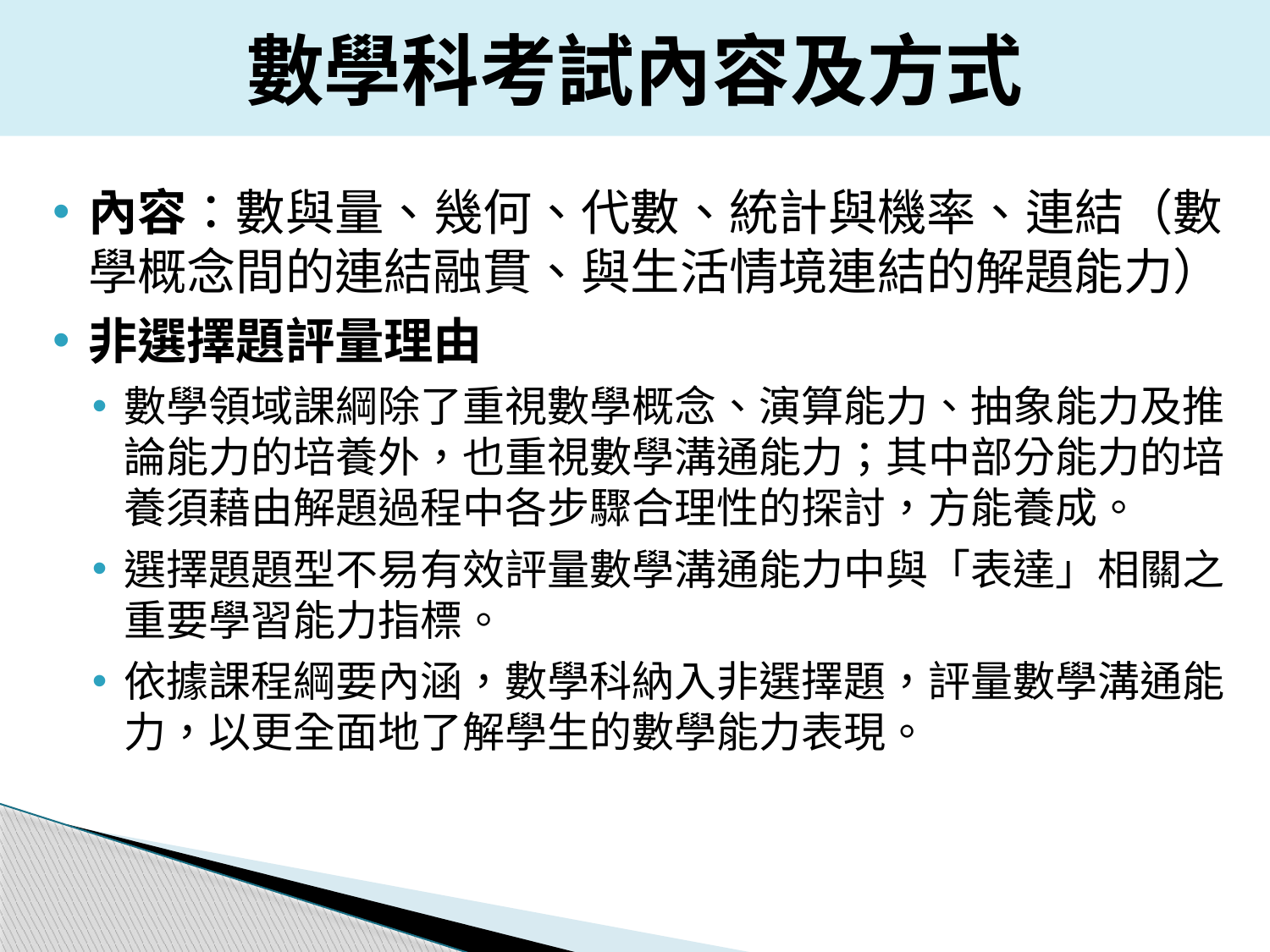

數學科考試內容及方式
內容：數與量、幾何、代數、統計與機率、連結（數學概念間的連結融貫、與生活情境連結的解題能力）
非選擇題評量理由
數學領域課綱除了重視數學概念、演算能力、抽象能力及推論能力的培養外，也重視數學溝通能力；其中部分能力的培養須藉由解題過程中各步驟合理性的探討，方能養成。
選擇題題型不易有效評量數學溝通能力中與「表達」相關之重要學習能力指標。
依據課程綱要內涵，數學科納入非選擇題，評量數學溝通能力，以更全面地了解學生的數學能力表現。